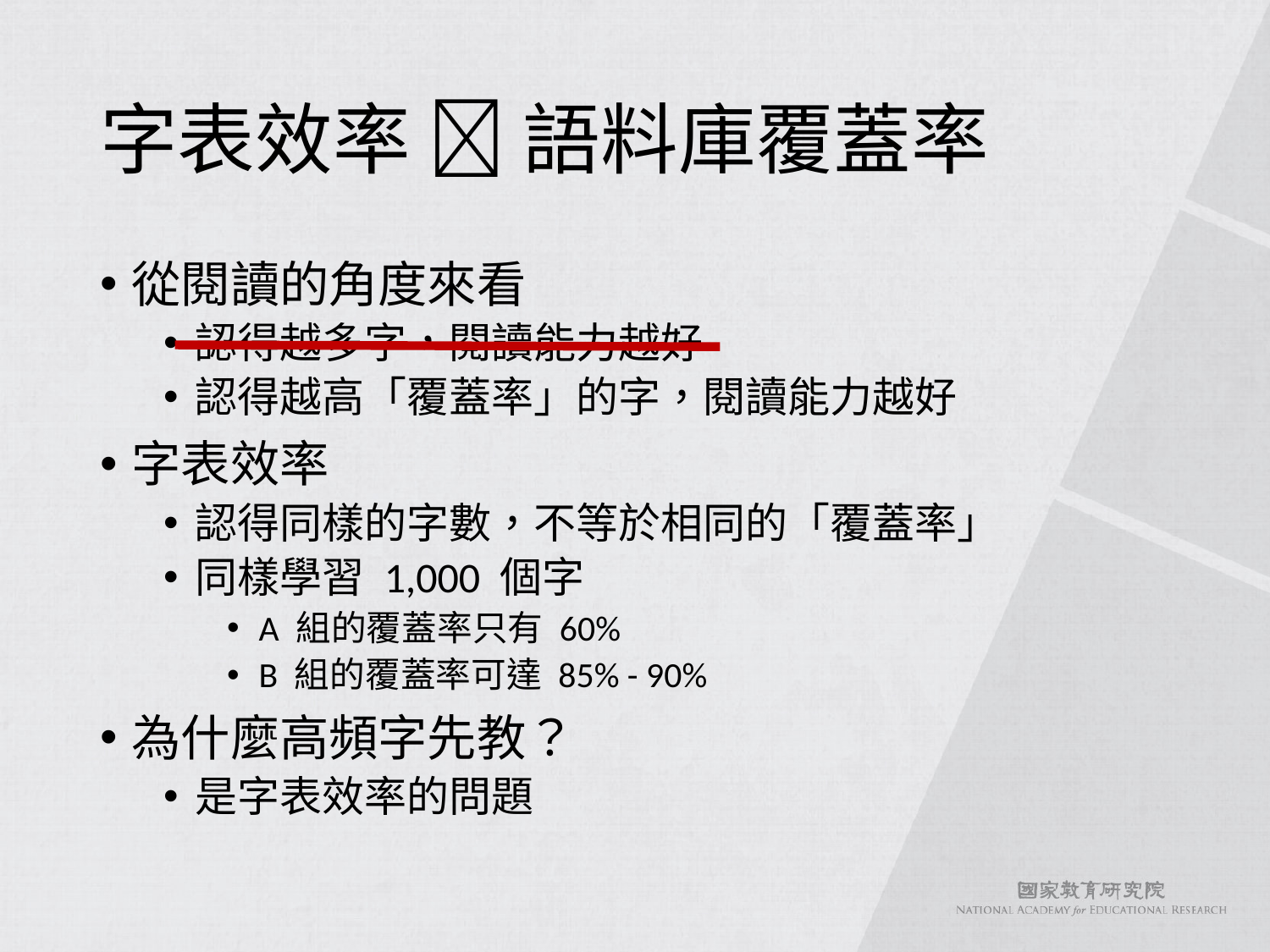

# 字表效率 ≈ 語料庫覆蓋率
從閱讀的角度來看
認得越多字，閱讀能力越好
認得越高「覆蓋率」的字，閱讀能力越好
字表效率
認得同樣的字數，不等於相同的「覆蓋率」
同樣學習 1,000 個字
A 組的覆蓋率只有 60%
B 組的覆蓋率可達 85% - 90%
為什麼高頻字先教？
是字表效率的問題